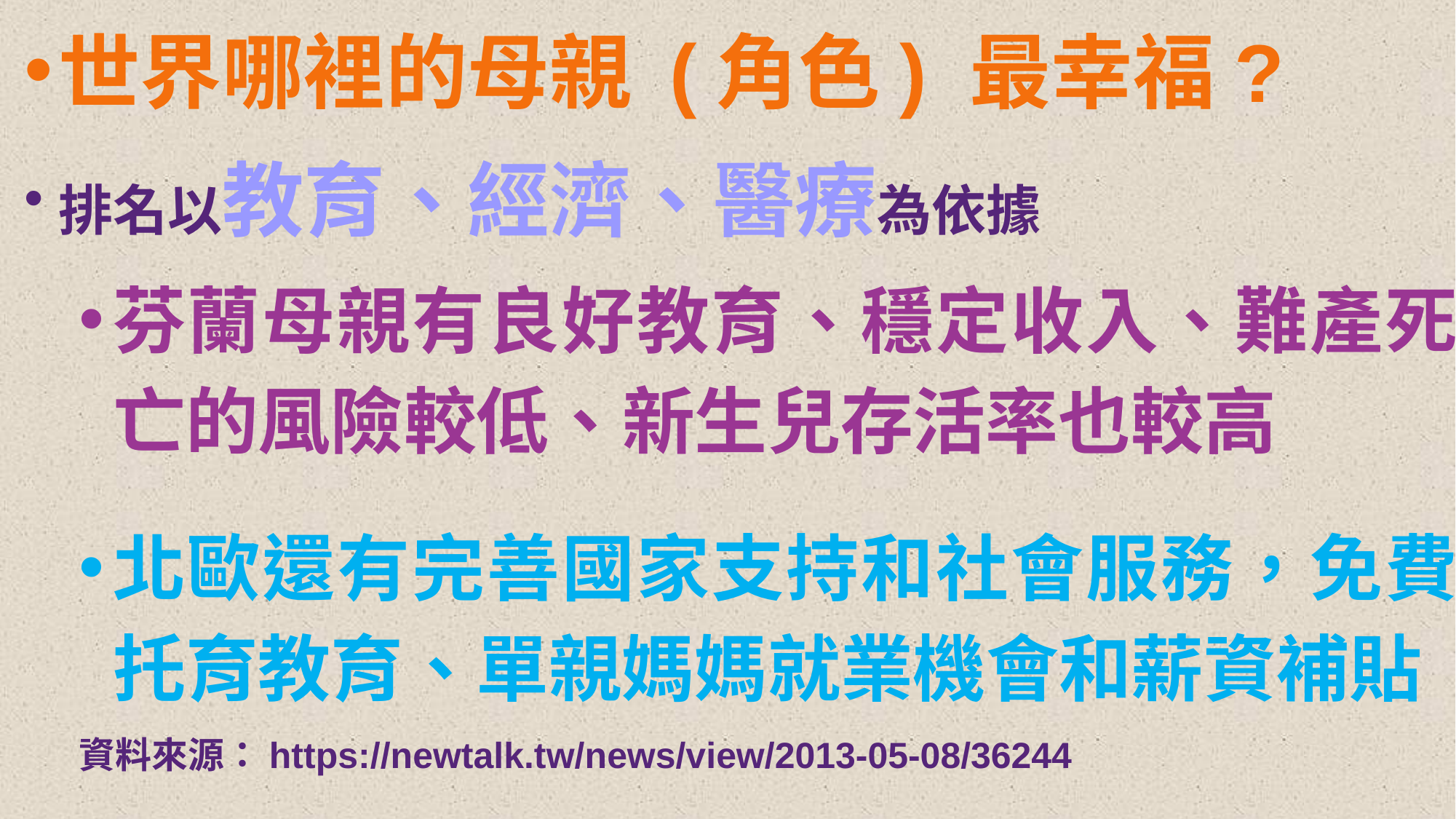

世界哪裡的母親 (角色) 最幸福?
排名以教育、經濟、醫療為依據
芬蘭母親有良好教育、穩定收入、難產死亡的風險較低、新生兒存活率也較高

北歐還有完善國家支持和社會服務，免費托育教育、單親媽媽就業機會和薪資補貼
資料來源：https://newtalk.tw/news/view/2013-05-08/36244